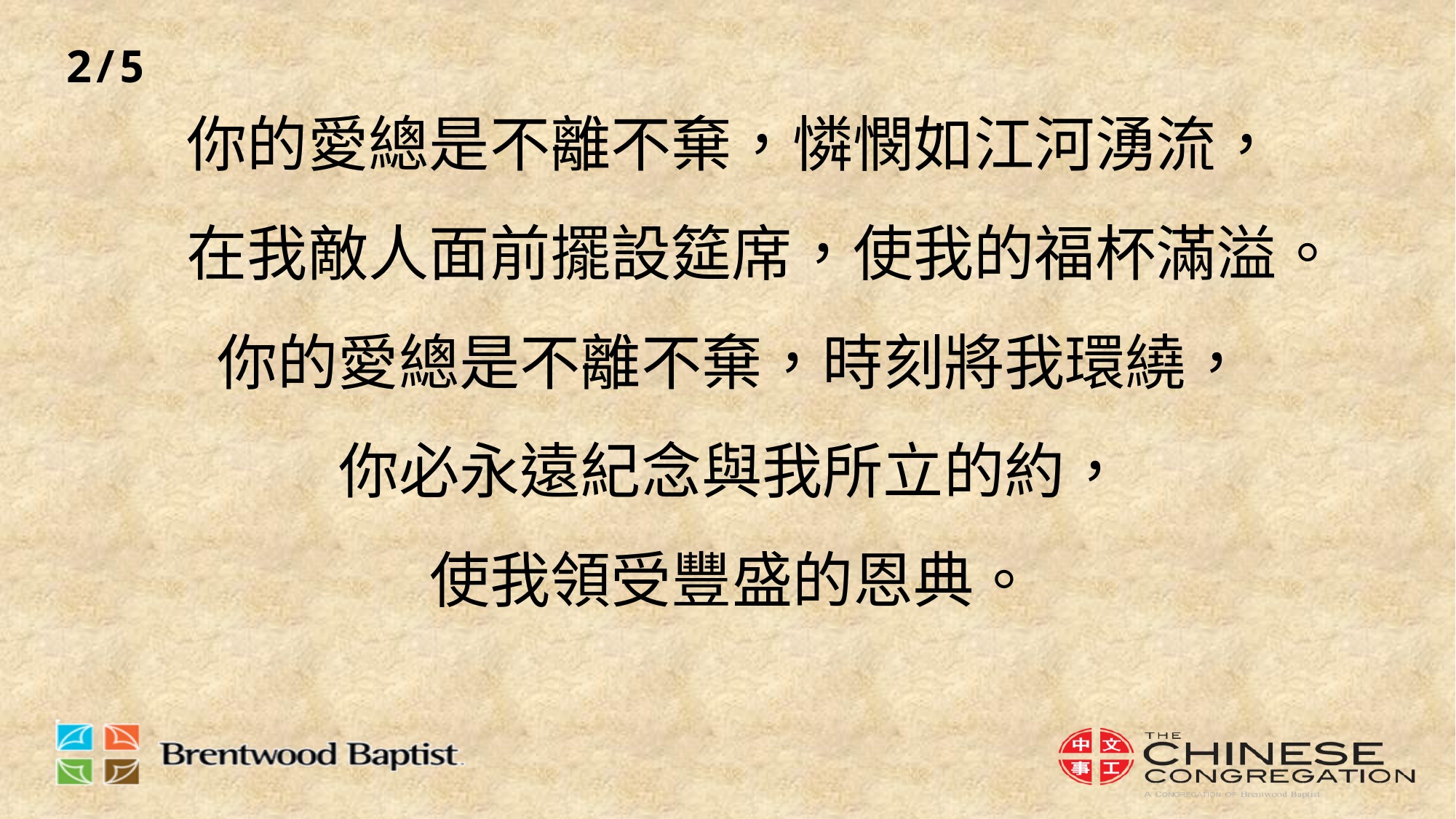

2/5
你的愛總是不離不棄，憐憫如江河湧流，
在我敵人面前擺設筵席，使我的福杯滿溢。
你的愛總是不離不棄，時刻將我環繞，
你必永遠紀念與我所立的約，
使我領受豐盛的恩典。